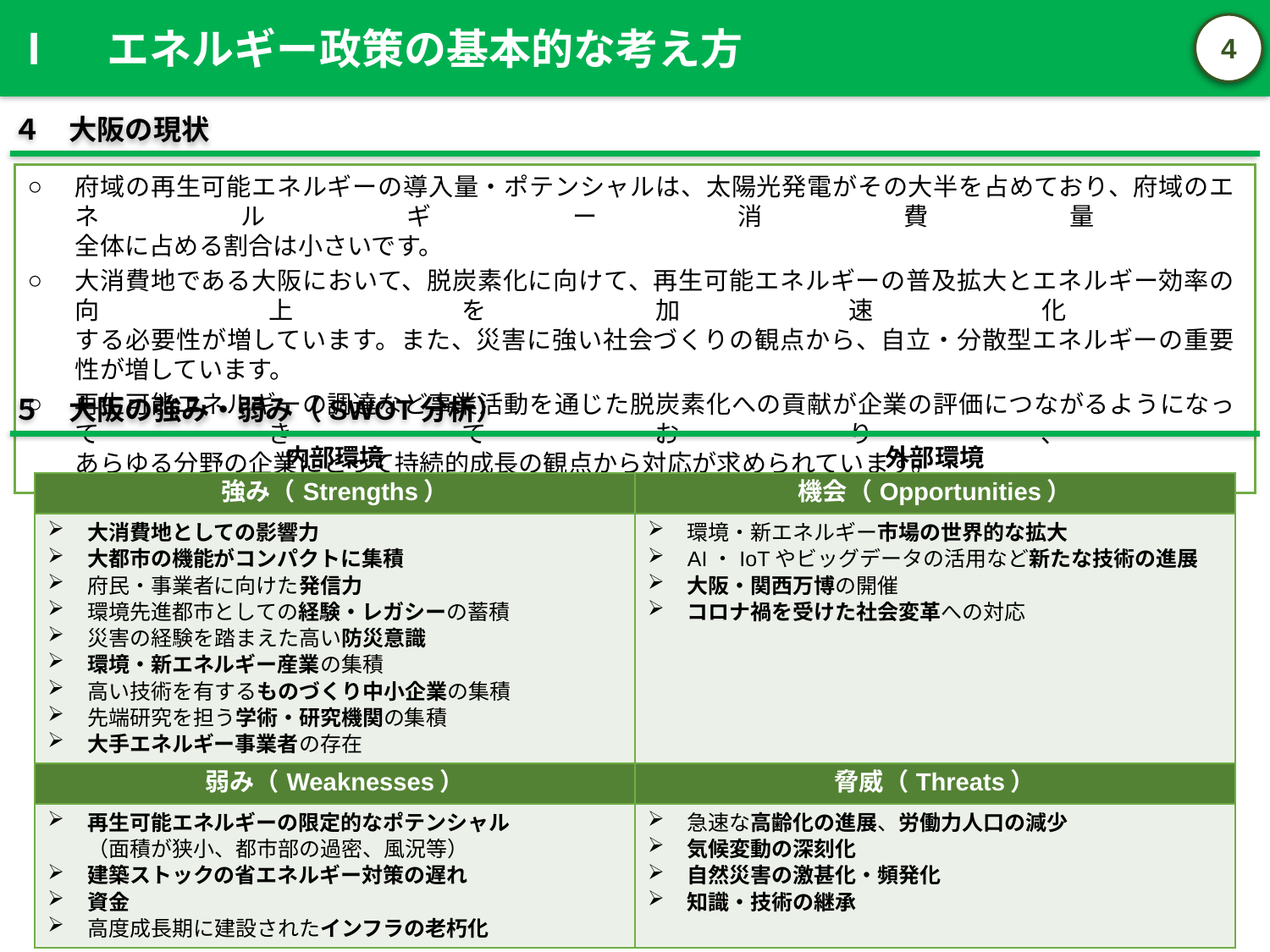

Ⅰ　エネルギー政策の基本的な考え方
4
４　大阪の現状

府域の再生可能エネルギーの導入量・ポテンシャルは、太陽光発電がその大半を占めており、府域のエネルギー消費量
全体に占める割合は小さいです。
大消費地である大阪において、脱炭素化に向けて、再生可能エネルギーの普及拡大とエネルギー効率の向上を加速化
する必要性が増しています。また、災害に強い社会づくりの観点から、自立・分散型エネルギーの重要性が増しています。
再生可能エネルギーの調達など事業活動を通じた脱炭素化への貢献が企業の評価につながるようになってきており、
あらゆる分野の企業にとって持続的成長の観点から対応が求められています。
５　大阪の強み・弱み（SWOT分析）

内部環境
外部環境
| 強み（Strengths） | 機会（Opportunities） |
| --- | --- |
| 大消費地としての影響力 大都市の機能がコンパクトに集積 府民・事業者に向けた発信力 環境先進都市としての経験・レガシーの蓄積 災害の経験を踏まえた高い防災意識 環境・新エネルギー産業の集積 高い技術を有するものづくり中小企業の集積 先端研究を担う学術・研究機関の集積 大手エネルギー事業者の存在 | 環境・新エネルギー市場の世界的な拡大 AI・IoTやビッグデータの活用など新たな技術の進展 大阪・関西万博の開催 コロナ禍を受けた社会変革への対応 |
| 弱み（Weaknesses） | 脅威（Threats） |
| 再生可能エネルギーの限定的なポテンシャル （面積が狭小、都市部の過密、風況等） 建築ストックの省エネルギー対策の遅れ 資金 高度成長期に建設されたインフラの老朽化 | 急速な高齢化の進展、労働力人口の減少 気候変動の深刻化 自然災害の激甚化・頻発化 知識・技術の継承 |